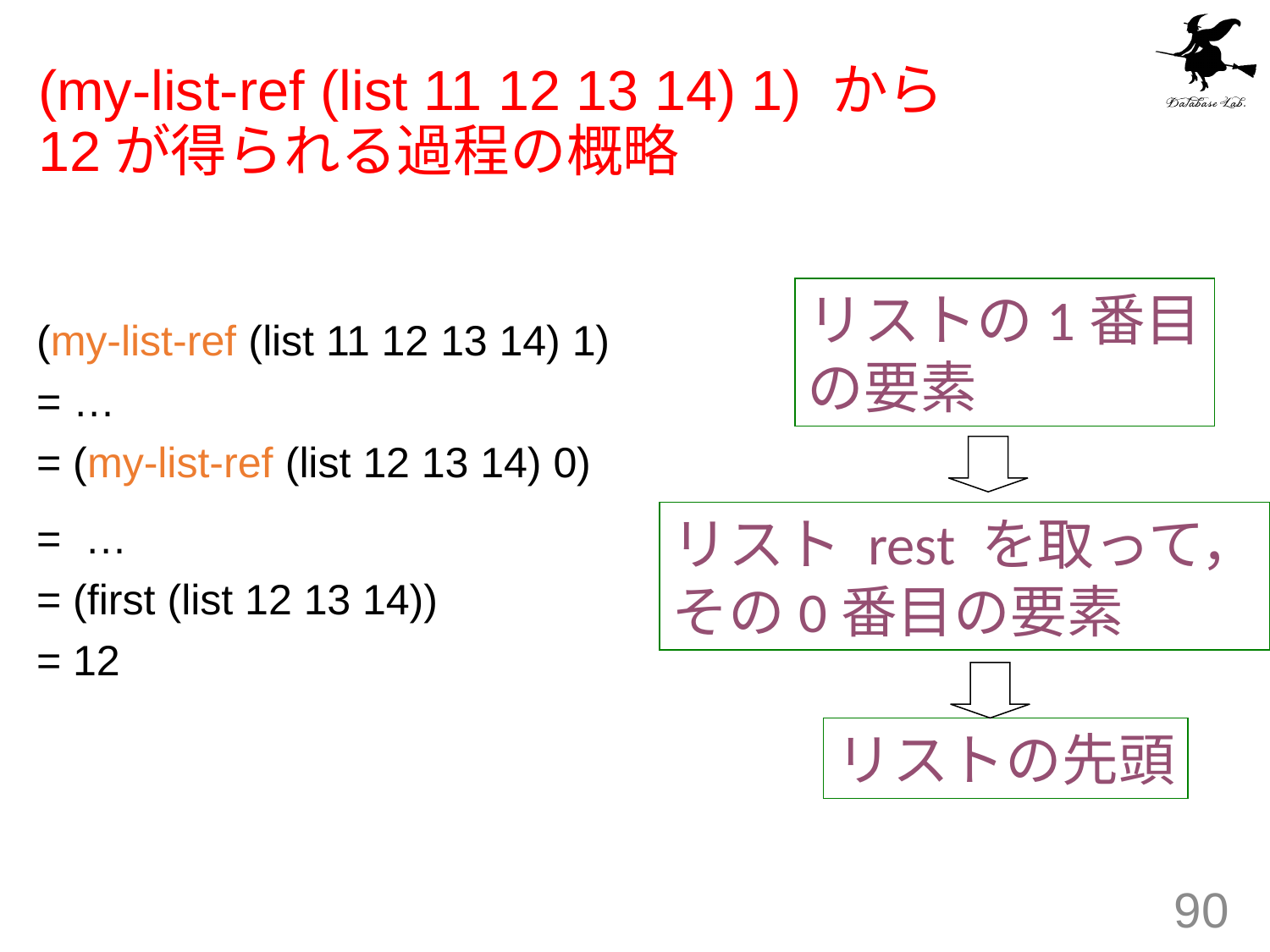

# (my-list-ref (list 11 12 13 14) 1) から 12が得られる過程の概略
リストの1番目
の要素
(my-list-ref (list 11 12 13 14) 1)
= …
= (my-list-ref (list 12 13 14) 0)
=  …
= (first (list 12 13 14))
= 12

リスト rest を取って，
その0番目の要素

リストの先頭
90